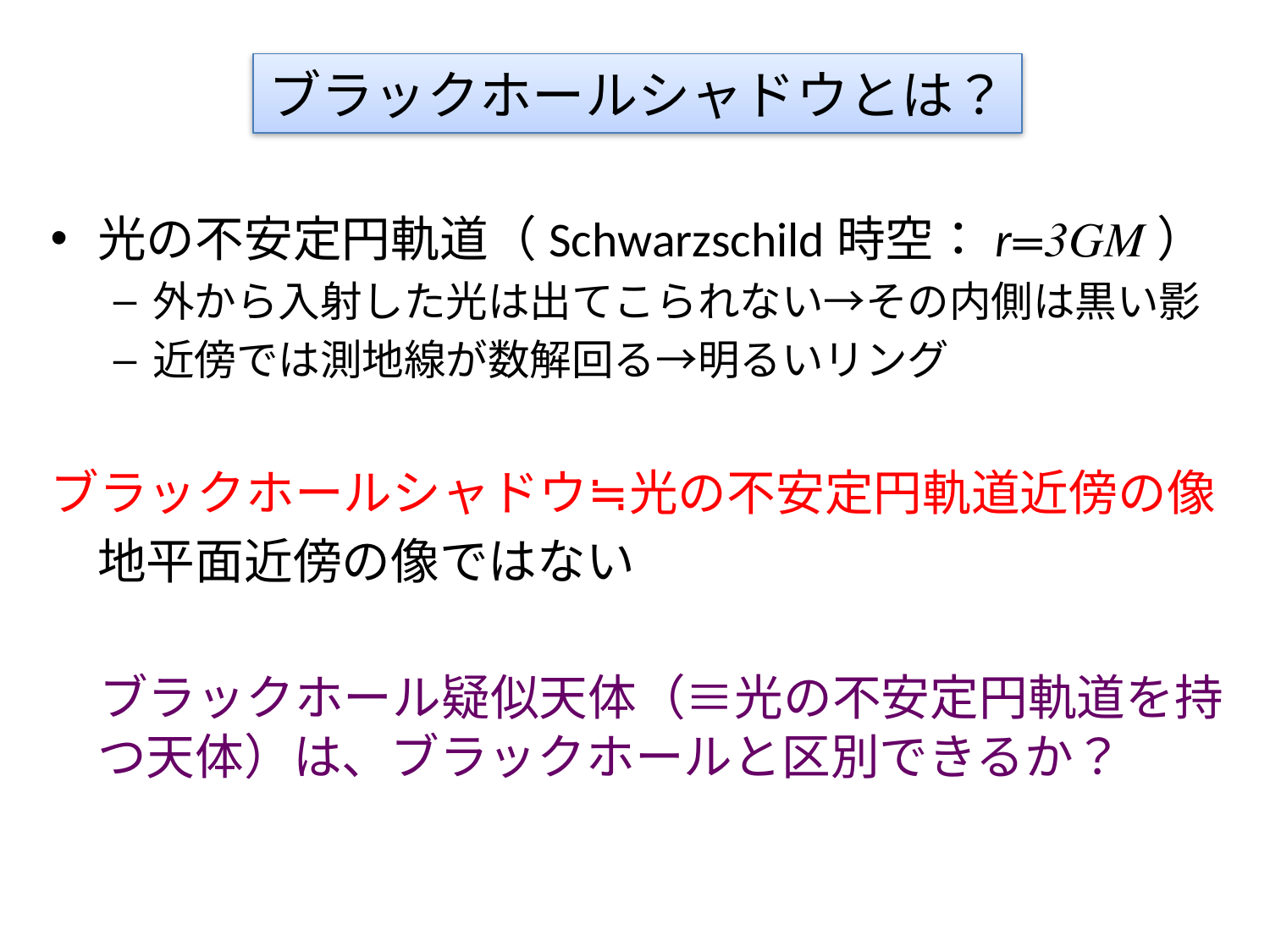

# ブラックホールシャドウとは？
光の不安定円軌道（Schwarzschild時空：r=3GM）
外から入射した光は出てこられない→その内側は黒い影
近傍では測地線が数解回る→明るいリング

ブラックホールシャドウ≒光の不安定円軌道近傍の像
									地平面近傍の像ではない

　ブラックホール疑似天体（≡光の不安定円軌道を持つ天体）は、ブラックホールと区別できるか？